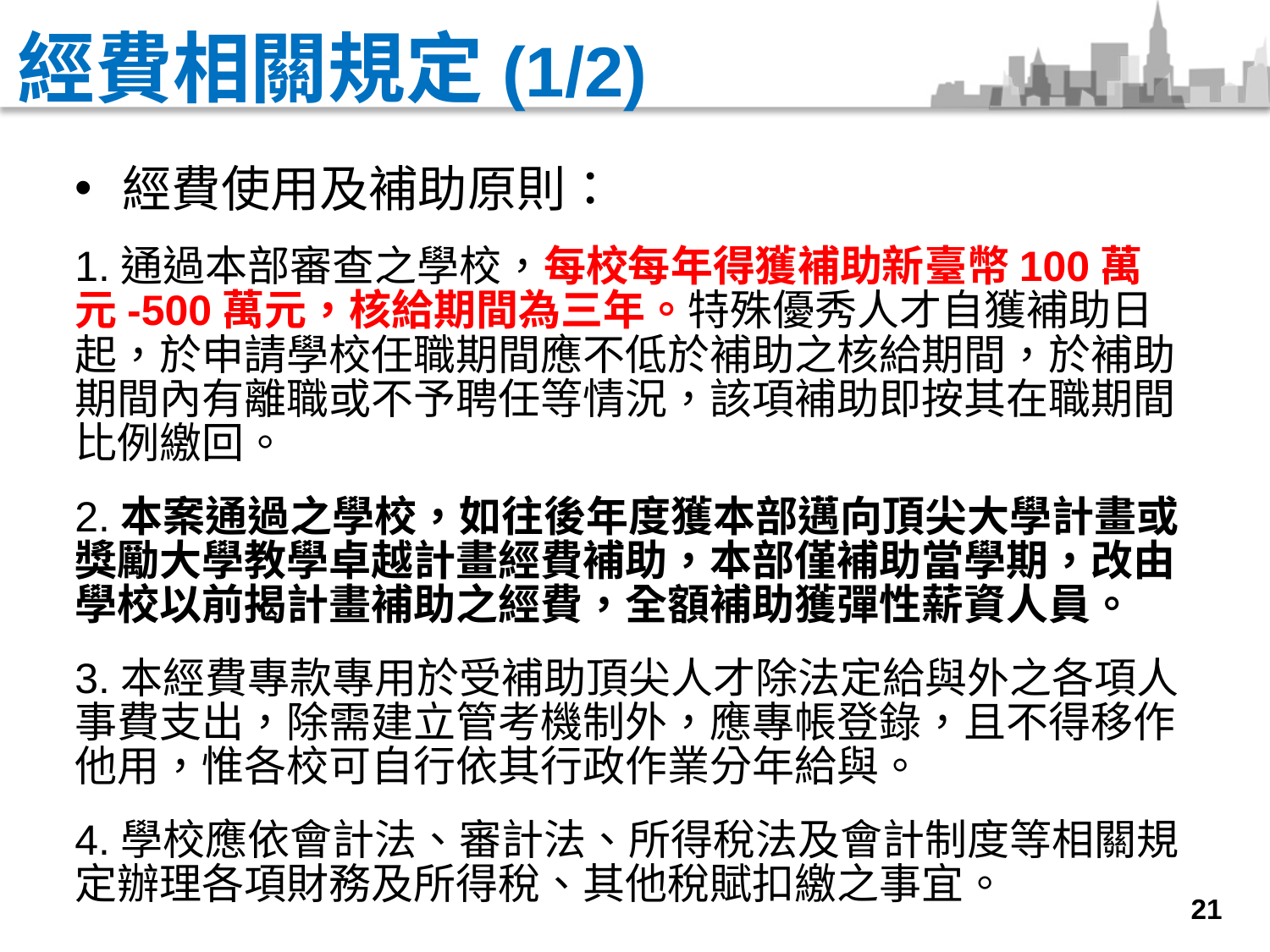

# 經費相關規定(1/2)
經費使用及補助原則：
1.通過本部審查之學校，每校每年得獲補助新臺幣100萬元-500萬元，核給期間為三年。特殊優秀人才自獲補助日起，於申請學校任職期間應不低於補助之核給期間，於補助期間內有離職或不予聘任等情況，該項補助即按其在職期間比例繳回。
2.本案通過之學校，如往後年度獲本部邁向頂尖大學計畫或獎勵大學教學卓越計畫經費補助，本部僅補助當學期，改由學校以前揭計畫補助之經費，全額補助獲彈性薪資人員。
3.本經費專款專用於受補助頂尖人才除法定給與外之各項人事費支出，除需建立管考機制外，應專帳登錄，且不得移作他用，惟各校可自行依其行政作業分年給與。
4.學校應依會計法、審計法、所得稅法及會計制度等相關規定辦理各項財務及所得稅、其他稅賦扣繳之事宜。
21